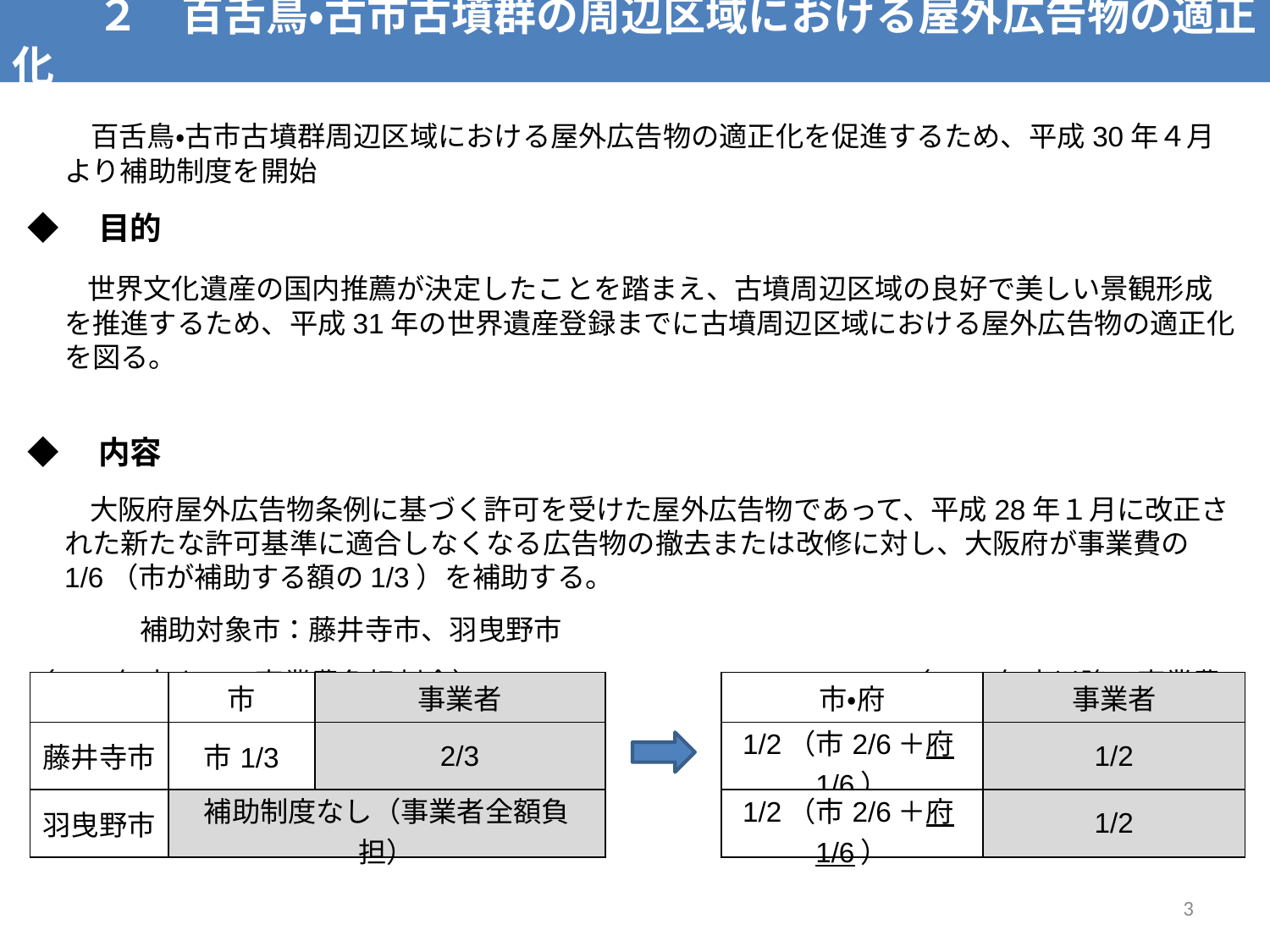

２　百舌鳥・古市古墳群の周辺区域における屋外広告物の適正化
　　百舌鳥・古市古墳群周辺区域における屋外広告物の適正化を促進するため、平成30年４月より補助制度を開始
◆　目的
　　世界文化遺産の国内推薦が決定したことを踏まえ、古墳周辺区域の良好で美しい景観形成を推進するため、平成31年の世界遺産登録までに古墳周辺区域における屋外広告物の適正化を図る。

◆　内容
　　 大阪府屋外広告物条例に基づく許可を受けた屋外広告物であって、平成28年１月に改正された新たな許可基準に適合しなくなる広告物の撤去または改修に対し、大阪府が事業費の1/6（市が補助する額の1/3）を補助する。
　　　　補助対象市：藤井寺市、羽曳野市
（H29年度までの事業費負担割合）　　　　　　　　　　　　　　　（H30年度以降の事業費負担割合）

　※堺市は、堺市屋外広告物条例に基づき、事業費の1/2を補助する制度あり
|  | 市 | 事業者 |  | 市・府 | 事業者 |
| --- | --- | --- | --- | --- | --- |
| 藤井寺市 | 市1/3 | 2/3 |  | 1/2（市2/6＋府1/6） | 1/2 |
| 羽曳野市 | 補助制度なし（事業者全額負担） |  |  | 1/2（市2/6＋府1/6） | 1/2 |

3